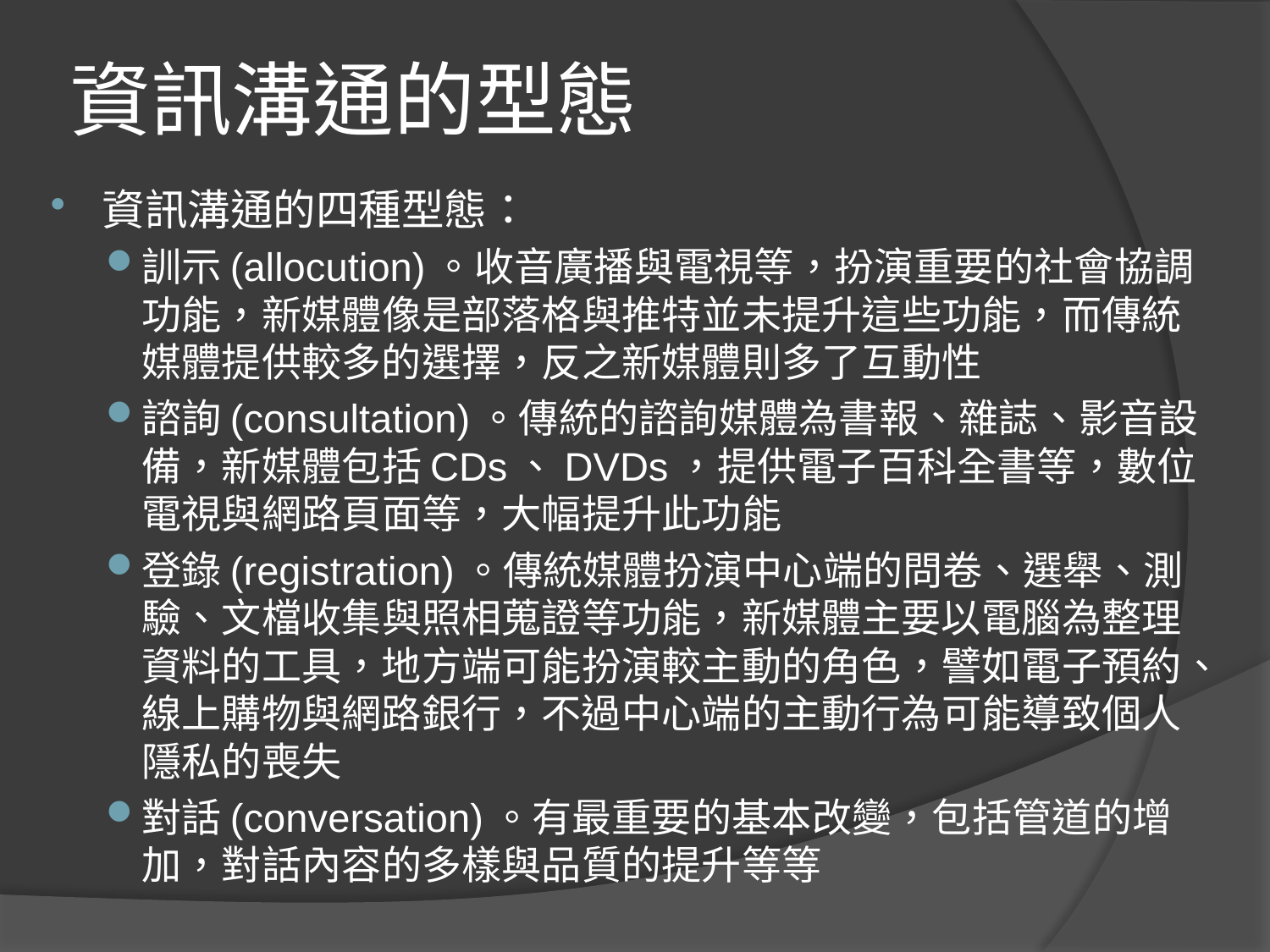

# 資訊溝通的型態
資訊溝通的四種型態：
訓示(allocution)。收音廣播與電視等，扮演重要的社會協調功能，新媒體像是部落格與推特並未提升這些功能，而傳統媒體提供較多的選擇，反之新媒體則多了互動性
諮詢(consultation)。傳統的諮詢媒體為書報、雜誌、影音設備，新媒體包括CDs、DVDs，提供電子百科全書等，數位電視與網路頁面等，大幅提升此功能
登錄(registration)。傳統媒體扮演中心端的問卷、選舉、測驗、文檔收集與照相蒐證等功能，新媒體主要以電腦為整理資料的工具，地方端可能扮演較主動的角色，譬如電子預約、線上購物與網路銀行，不過中心端的主動行為可能導致個人隱私的喪失
對話(conversation)。有最重要的基本改變，包括管道的增加，對話內容的多樣與品質的提升等等